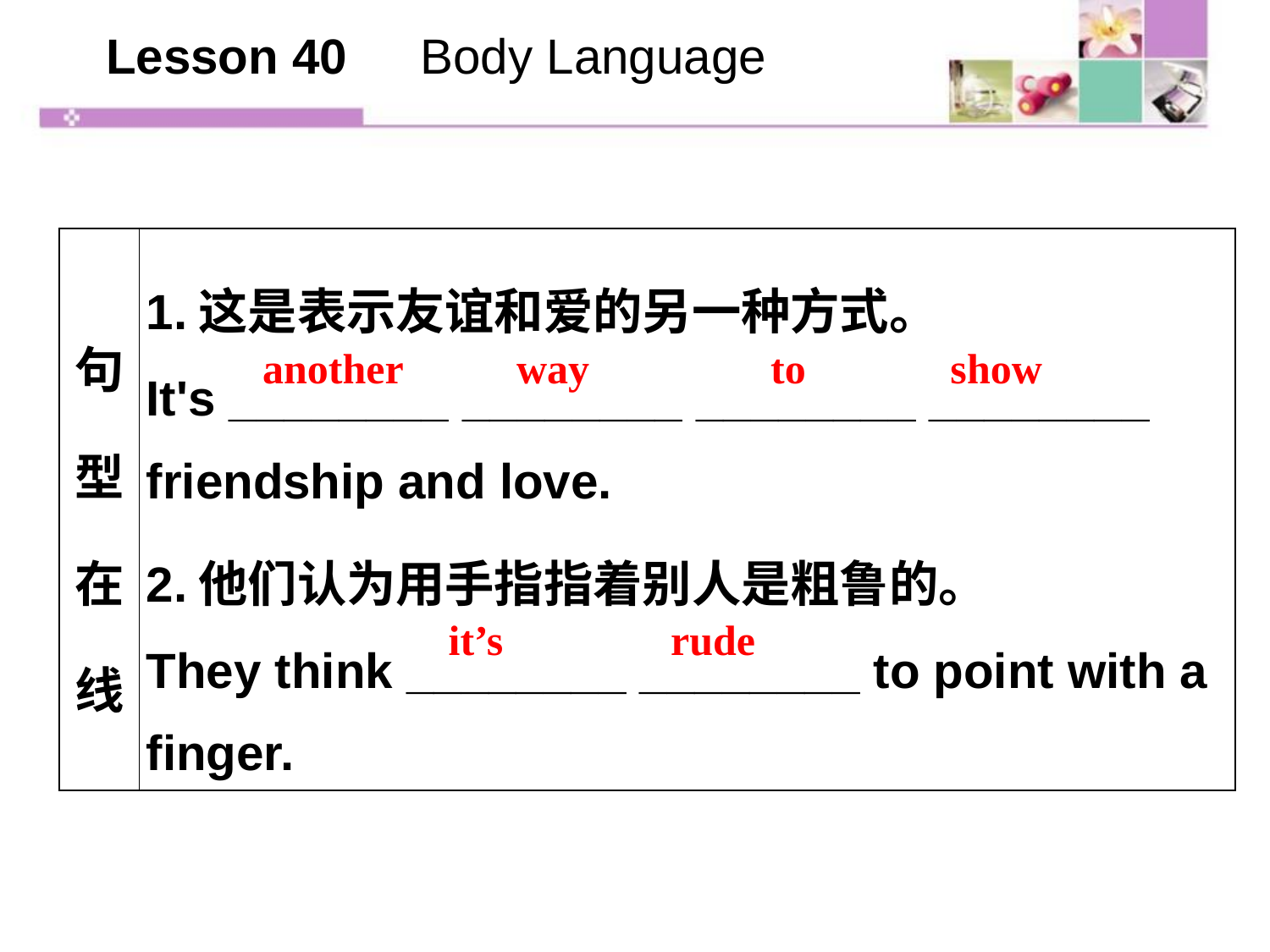

Lesson 40　Body Language
| 句型在线 | 1.这是表示友谊和爱的另一种方式。 It's \_\_\_\_\_\_\_\_ \_\_\_\_\_\_\_\_ \_\_\_\_\_\_\_\_ \_\_\_\_\_\_\_\_ friendship and love. 2.他们认为用手指指着别人是粗鲁的。 They think \_\_\_\_\_\_\_\_ \_\_\_\_\_\_\_\_ to point with a finger. |
| --- | --- |
another 	way 		to 	     show
it’s 	         rude